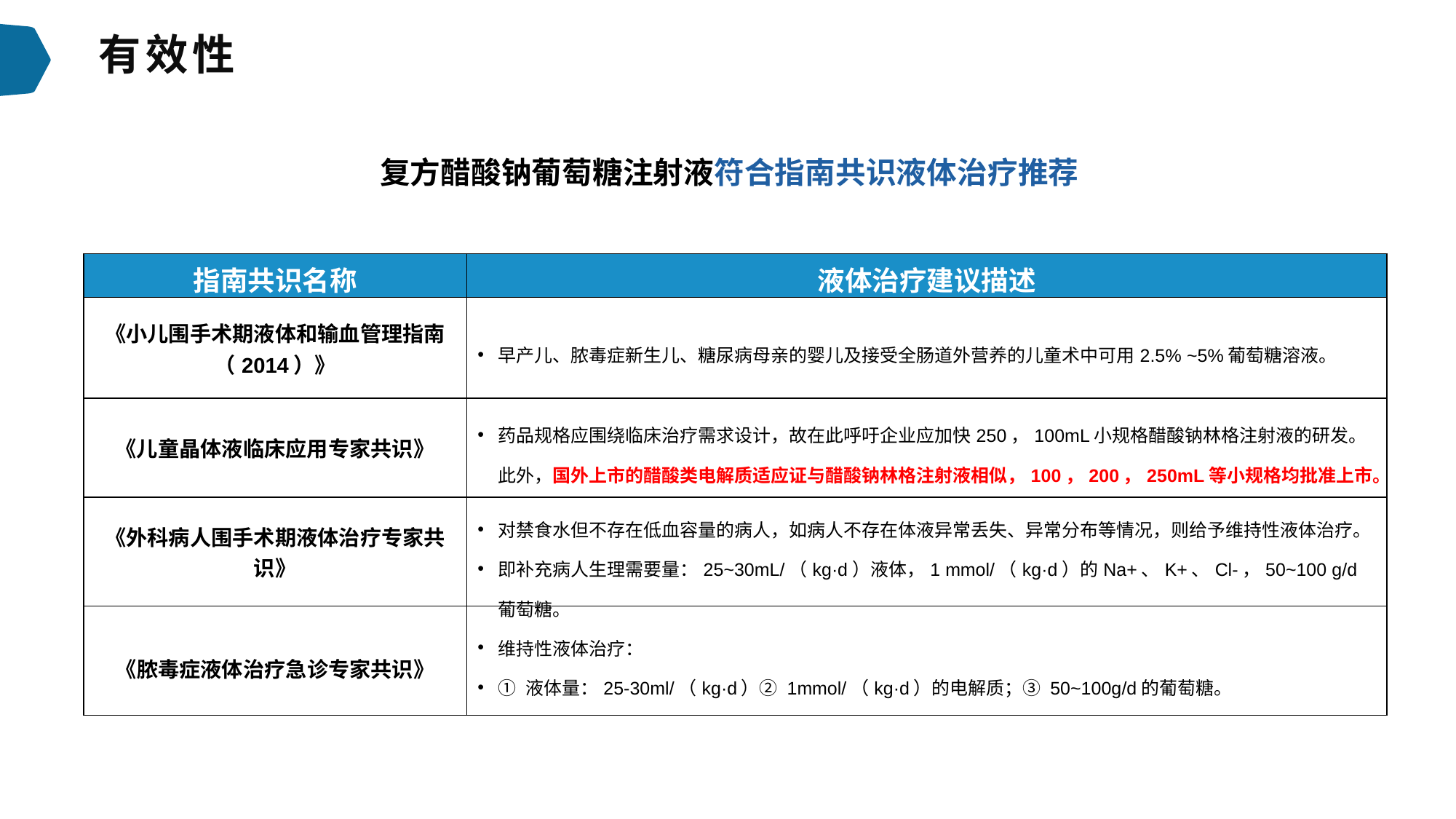

有效性

复方醋酸钠葡萄糖注射液符合指南共识液体治疗推荐
| 指南共识名称 | 液体治疗建议描述 |
| --- | --- |
| 《小儿围手术期液体和输血管理指南（2014）》 | 早产儿、脓毒症新生儿、糖尿病母亲的婴儿及接受全肠道外营养的儿童术中可用2.5% ~5%葡萄糖溶液。 |
| 《儿童晶体液临床应用专家共识》 | 药品规格应围绕临床治疗需求设计，故在此呼吁企业应加快250，100mL小规格醋酸钠林格注射液的研发。此外，国外上市的醋酸类电解质适应证与醋酸钠林格注射液相似，100，200，250mL等小规格均批准上市。 |
| 《外科病人围手术期液体治疗专家共识》 | 对禁食水但不存在低血容量的病人，如病人不存在体液异常丢失、异常分布等情况，则给予维持性液体治疗。 即补充病人生理需要量：25~30mL/（kg·d）液体，1 mmol/（kg·d）的Na+、K+、Cl-，50~100 g/d葡萄糖。 |
| 《脓毒症液体治疗急诊专家共识》 | 维持性液体治疗： ① 液体量：25-30ml/（kg·d）② 1mmol/（kg·d）的电解质；③ 50~100g/d的葡萄糖。 |